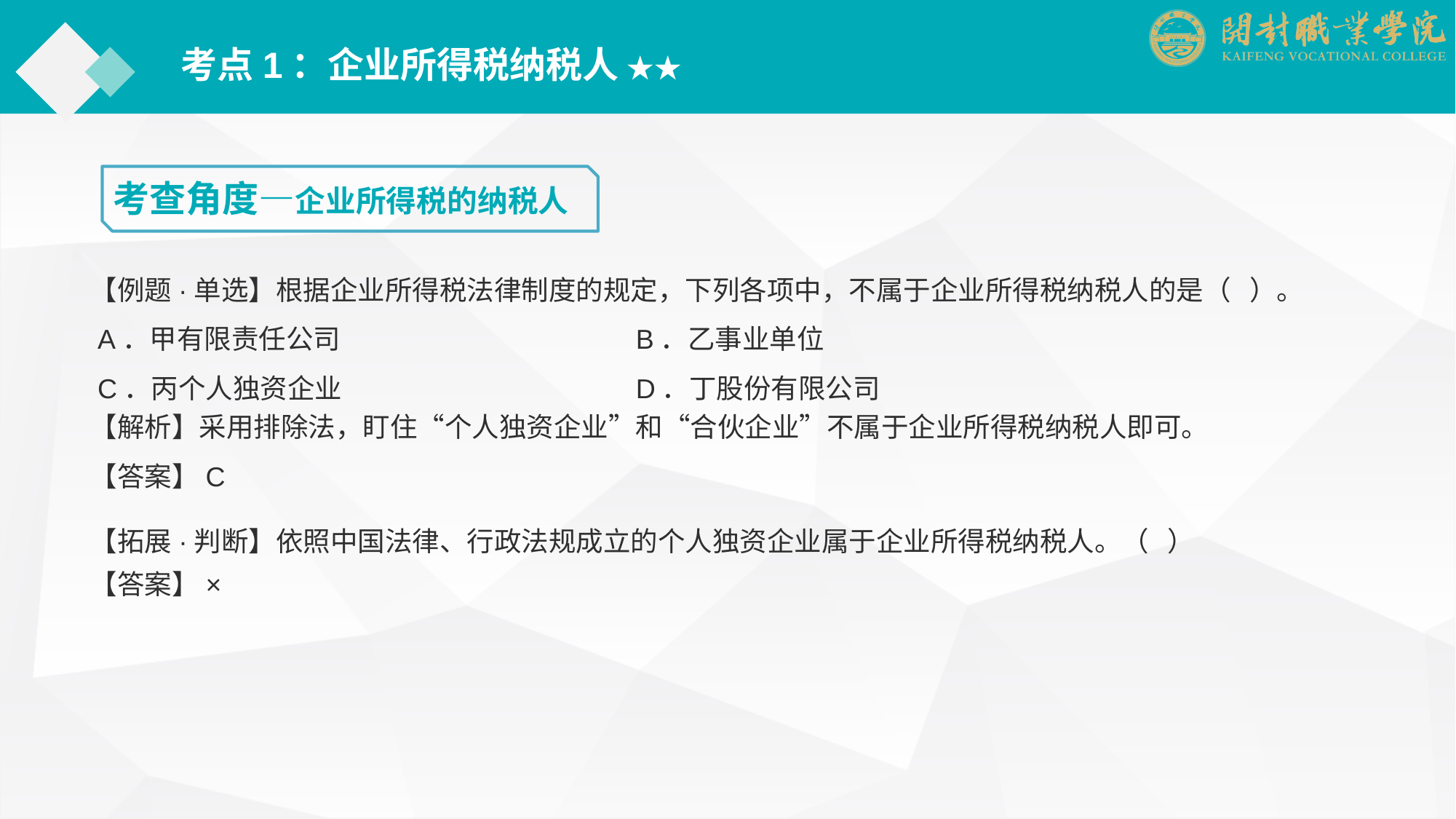

考点1：企业所得税纳税人 ★★

考查角度—企业所得税的纳税人
【例题·单选】根据企业所得税法律制度的规定，下列各项中，不属于企业所得税纳税人的是（   ）。
 A．甲有限责任公司			B．乙事业单位
 C．丙个人独资企业			D．丁股份有限公司
【解析】采用排除法，盯住“个人独资企业”和“合伙企业”不属于企业所得税纳税人即可。【答案】C
【拓展·判断】依照中国法律、行政法规成立的个人独资企业属于企业所得税纳税人。（   ）
【答案】×